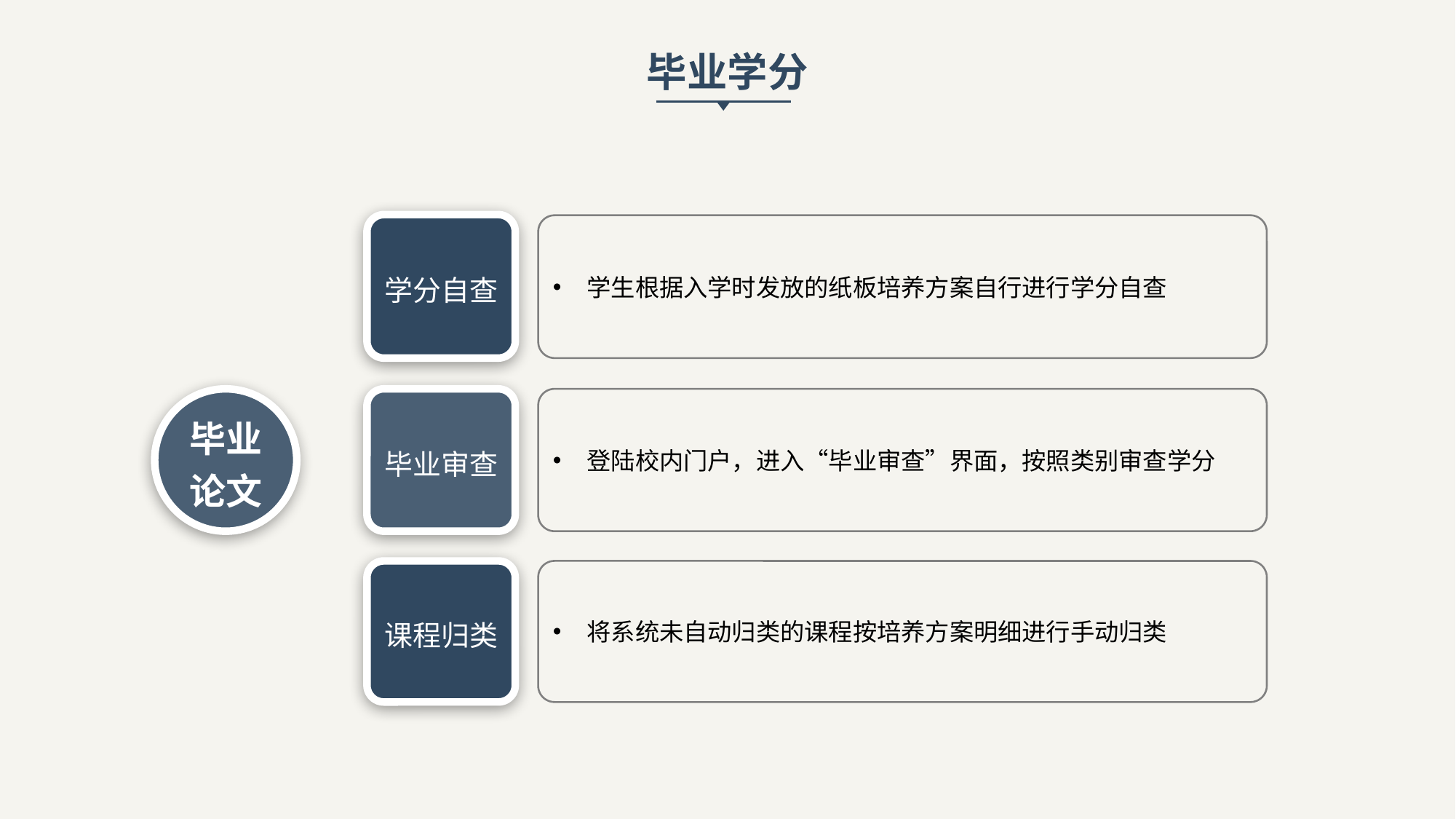

毕业学分
学分自查
学生根据入学时发放的纸板培养方案自行进行学分自查
毕业论文
毕业审查
登陆校内门户，进入“毕业审查”界面，按照类别审查学分
课程归类
将系统未自动归类的课程按培养方案明细进行手动归类
延迟符号